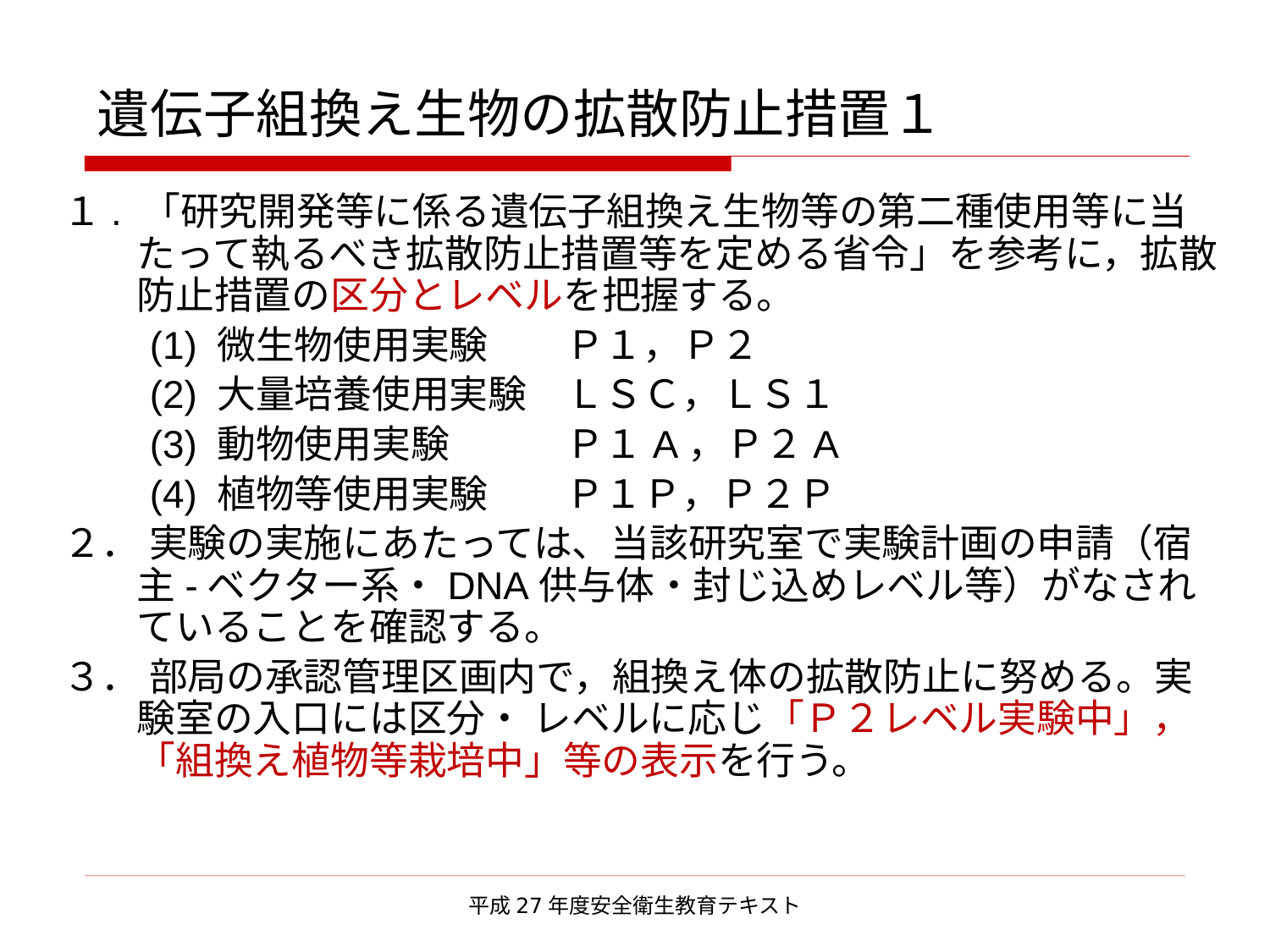

遺伝子組換え生物の拡散防止措置１
１. 「研究開発等に係る遺伝子組換え生物等の第二種使用等に当たって執るべき拡散防止措置等を定める省令」を参考に，拡散防止措置の区分とレベルを把握する。
　　(1) 微生物使用実験　　Ｐ１，Ｐ２
　　(2) 大量培養使用実験　ＬＳＣ，ＬＳ１
　　(3) 動物使用実験　　　Ｐ１A，Ｐ２A
　　(4) 植物等使用実験　　Ｐ１Ｐ，Ｐ２Ｐ
２． 実験の実施にあたっては、当該研究室で実験計画の申請（宿主-ベクター系・DNA供与体・封じ込めレベル等）がなされていることを確認する。
３． 部局の承認管理区画内で，組換え体の拡散防止に努める。実験室の入口には区分・ レベルに応じ「Ｐ２レベル実験中」，「組換え植物等栽培中」等の表示を行う。
平成27年度安全衛生教育テキスト